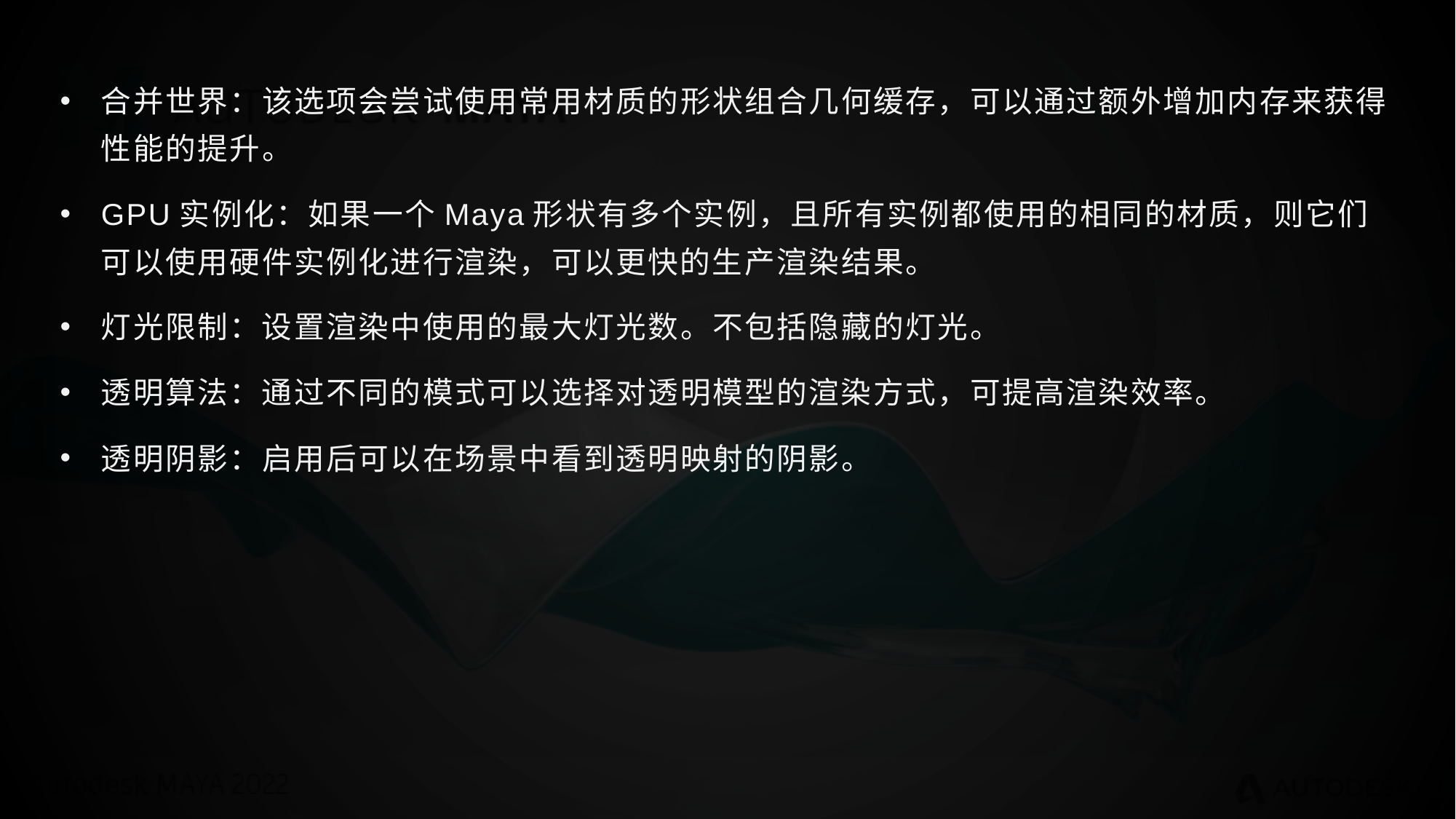

合并世界：该选项会尝试使用常用材质的形状组合几何缓存，可以通过额外增加内存来获得性能的提升。
GPU实例化：如果一个Maya形状有多个实例，且所有实例都使用的相同的材质，则它们可以使用硬件实例化进行渲染，可以更快的生产渲染结果。
灯光限制：设置渲染中使用的最大灯光数。不包括隐藏的灯光。
透明算法：通过不同的模式可以选择对透明模型的渲染方式，可提高渲染效率。
透明阴影：启用后可以在场景中看到透明映射的阴影。